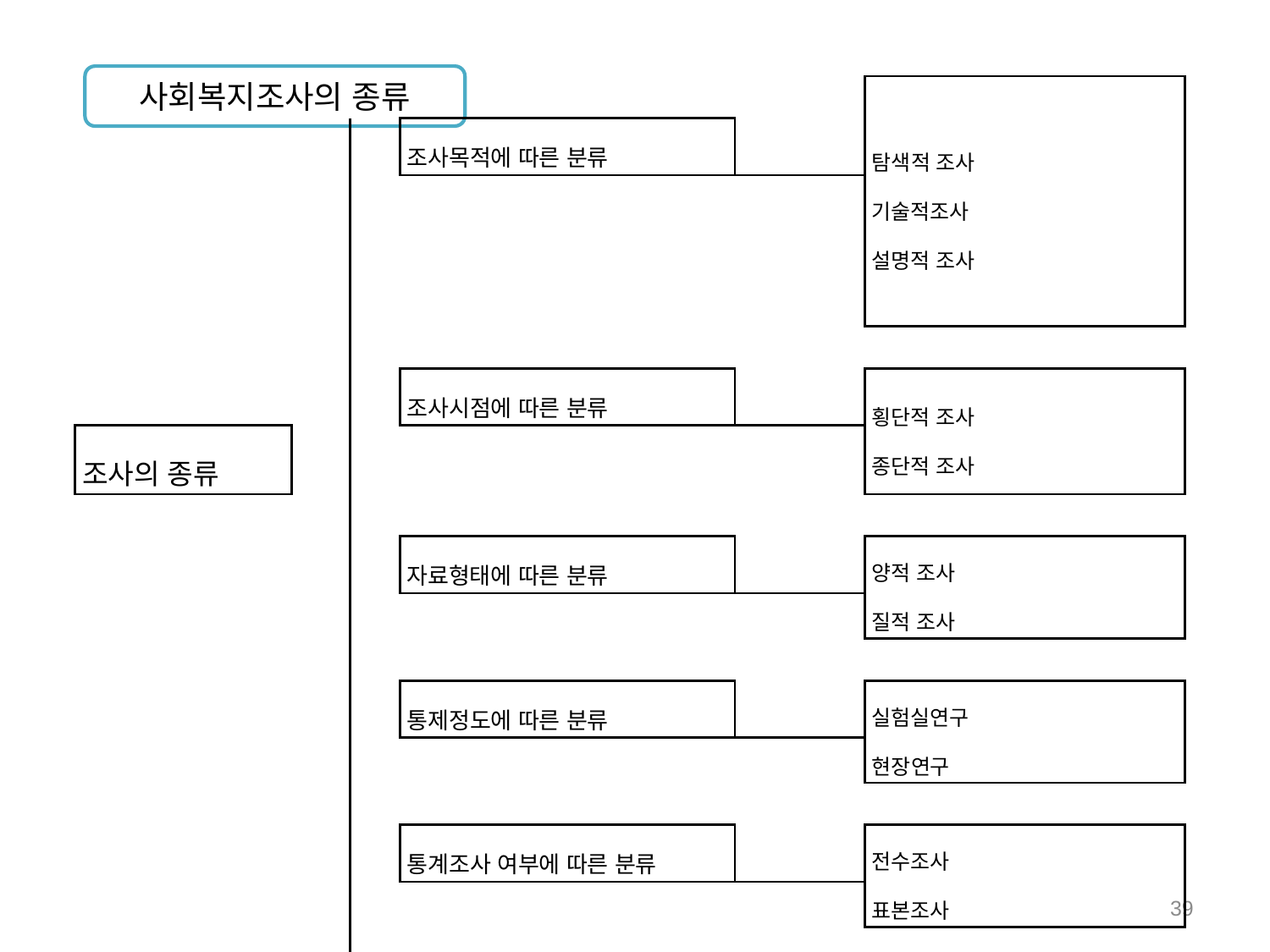

사회복지조사의 종류
|  |  |  |  |  | 탐색적 조사 기술적조사 설명적 조사 |  |
| --- | --- | --- | --- | --- | --- | --- |
|  |  |  | 조사목적에 따른 분류 |  |  |  |
|  |  |  |  |  |  |  |
|  |  |  |  |  |  |  |
|  |  |  | 조사시점에 따른 분류 |  | 횡단적 조사 종단적 조사 |  |
| 조사의 종류 |  |  |  |  |  |  |
|  |  |  |  |  |  |  |
|  |  |  | 자료형태에 따른 분류 |  | 양적 조사 질적 조사 |  |
|  |  |  |  |  |  |  |
|  |  |  |  |  |  |  |
|  |  |  | 통제정도에 따른 분류 |  | 실험실연구 현장연구 |  |
|  |  |  |  |  |  |  |
|  |  |  |  |  |  |  |
|  |  |  | 통계조사 여부에 따른 분류 |  | 전수조사 표본조사 |  |
|  |  |  |  |  |  |  |
|  |  |  |  |  |  |  |
|  |  |  | 응용정도에 따른 분류 |  | 순수조사 응용조사 |  |
|  |  |  |  |  |  |  |
39